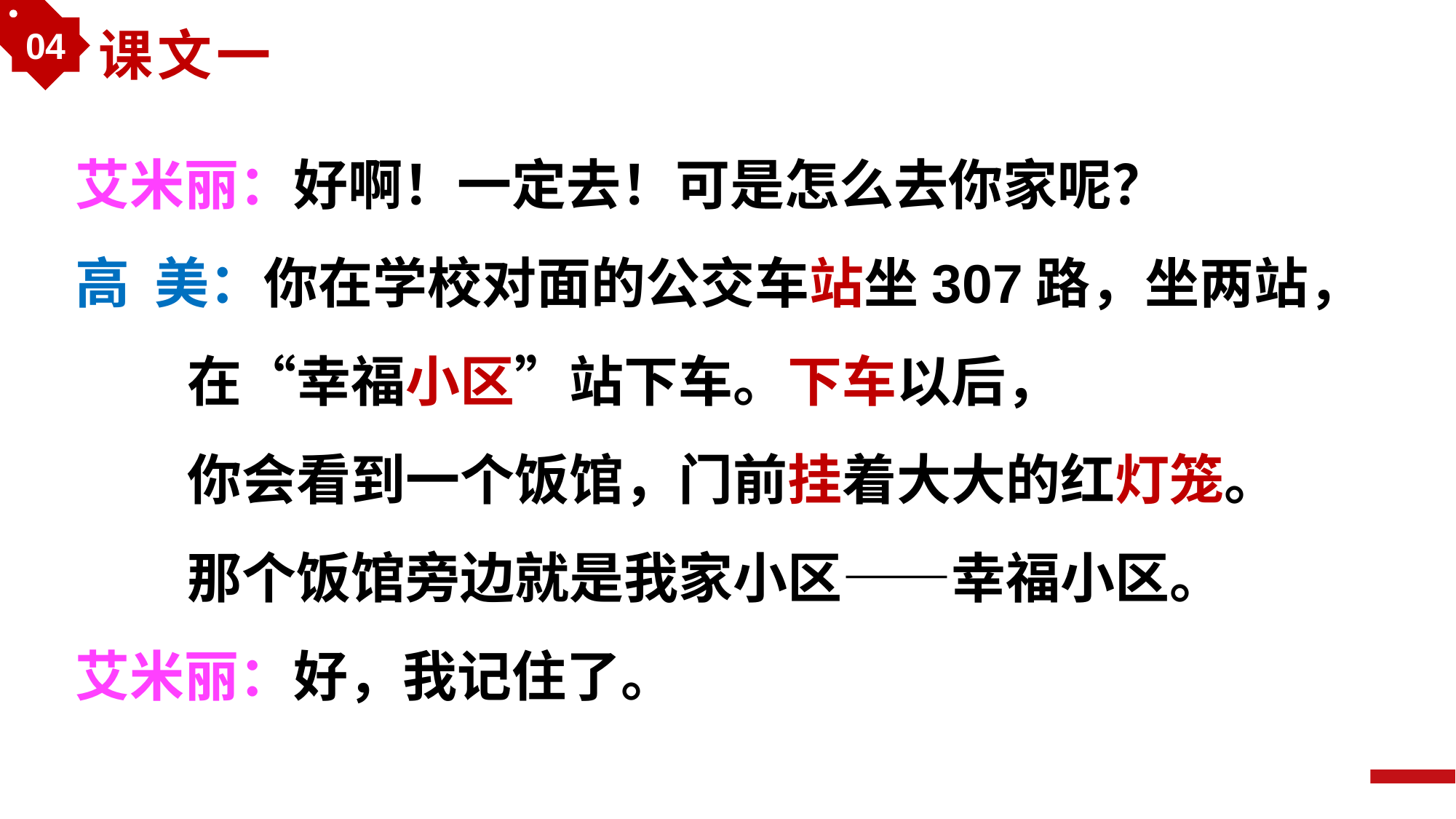

04
课文一
艾米丽：好啊！一定去！可是怎么去你家呢？
高  美：你在学校对面的公交车站坐307路，坐两站，
        在“幸福小区”站下车。下车以后，
        你会看到一个饭馆，门前挂着大大的红灯笼。
        那个饭馆旁边就是我家小区——幸福小区。
艾米丽：好，我记住了。